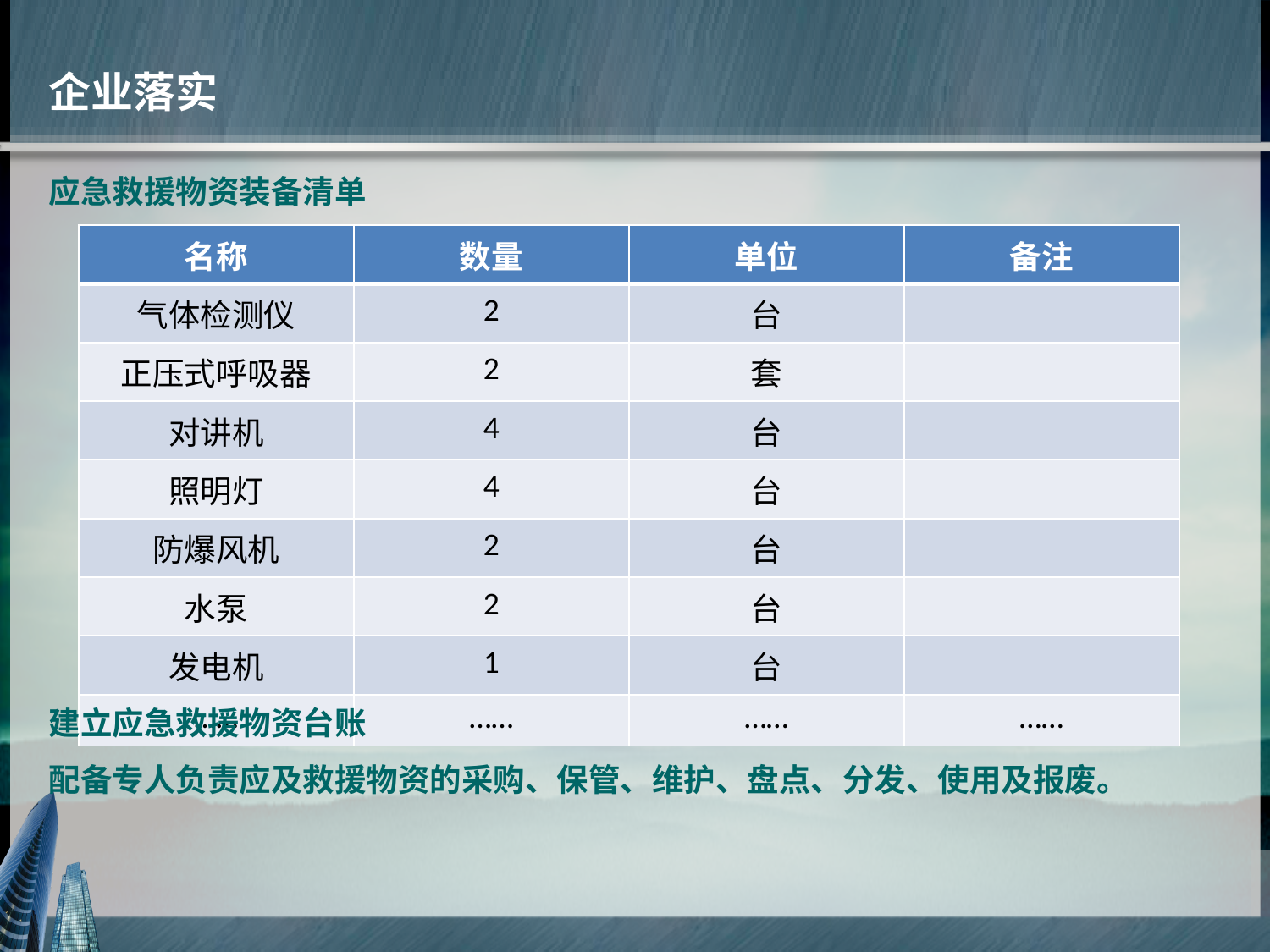

企业落实
应急救援物资装备清单
| 名称 | 数量 | 单位 | 备注 |
| --- | --- | --- | --- |
| 气体检测仪 | 2 | 台 |  |
| 正压式呼吸器 | 2 | 套 |  |
| 对讲机 | 4 | 台 |  |
| 照明灯 | 4 | 台 |  |
| 防爆风机 | 2 | 台 |  |
| 水泵 | 2 | 台 |  |
| 发电机 | 1 | 台 |  |
| …… | …… | …… | …… |
建立应急救援物资台账
配备专人负责应及救援物资的采购、保管、维护、盘点、分发、使用及报废。